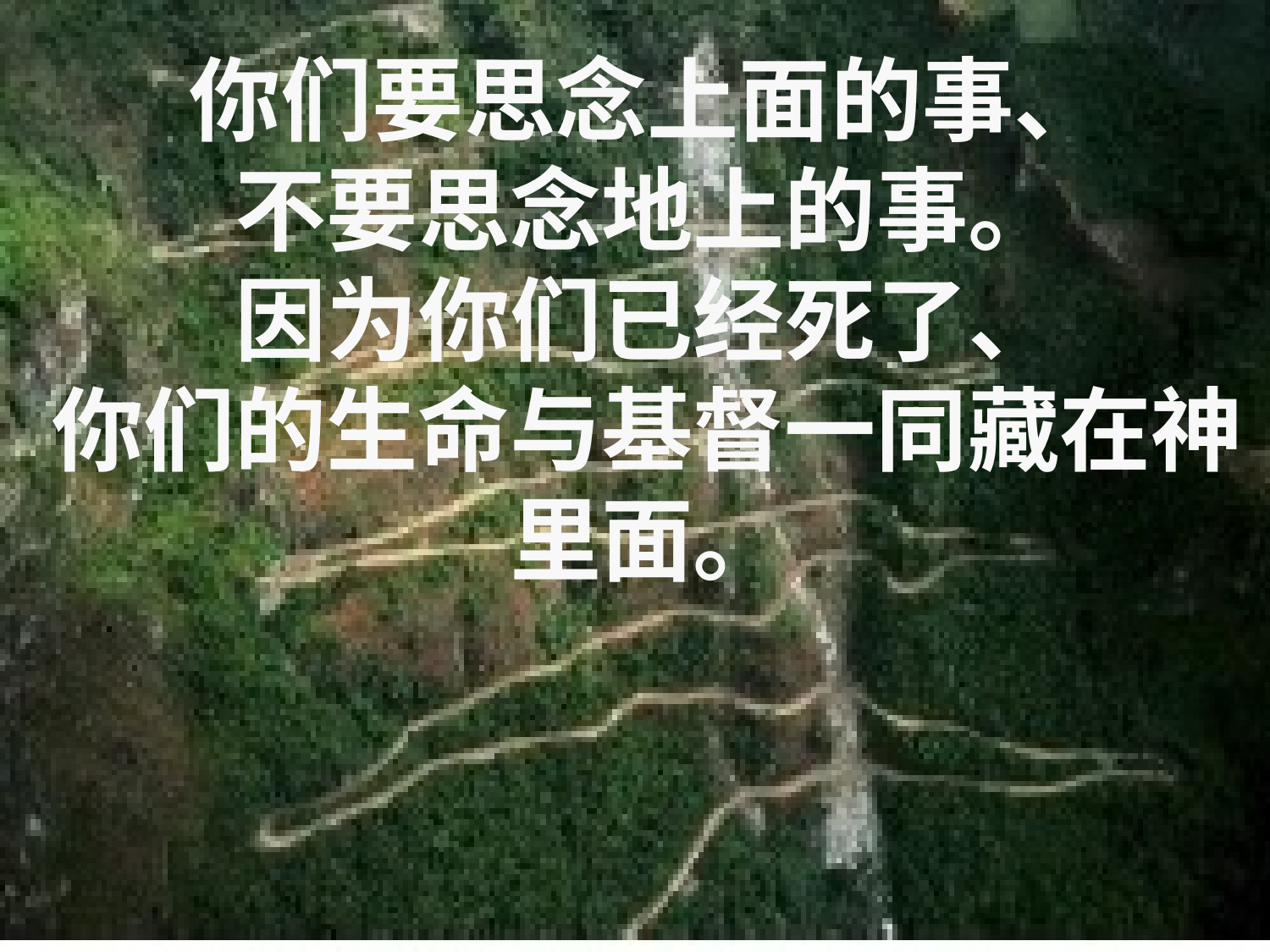

你们要思念上面的事、
不要思念地上的事。
因为你们已经死了、
你们的生命与基督一同藏在神里面。